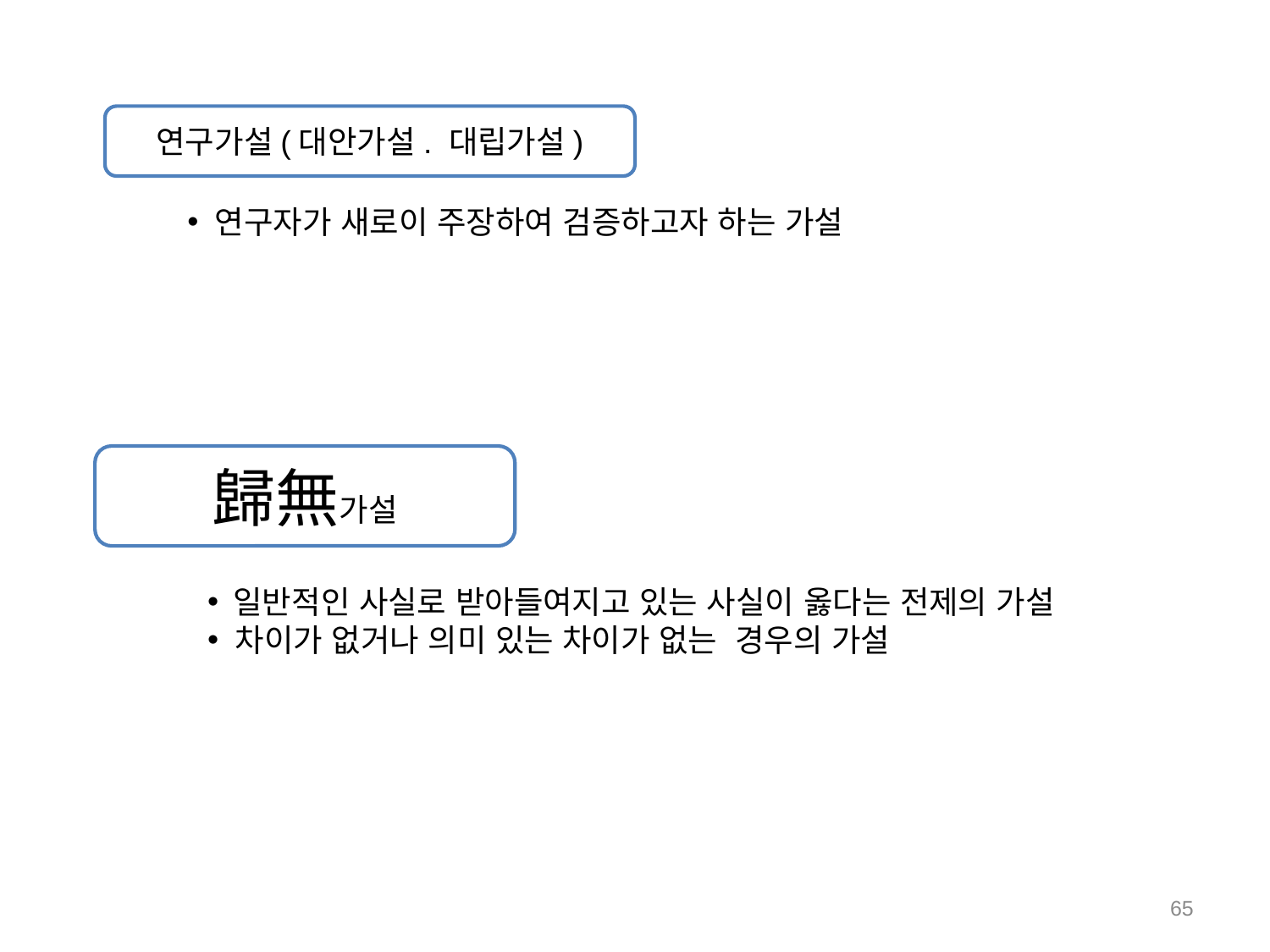

연구가설(대안가설. 대립가설)
 연구자가 새로이 주장하여 검증하고자 하는 가설
歸無가설
 일반적인 사실로 받아들여지고 있는 사실이 옳다는 전제의 가설
 차이가 없거나 의미 있는 차이가 없는  경우의 가설
65